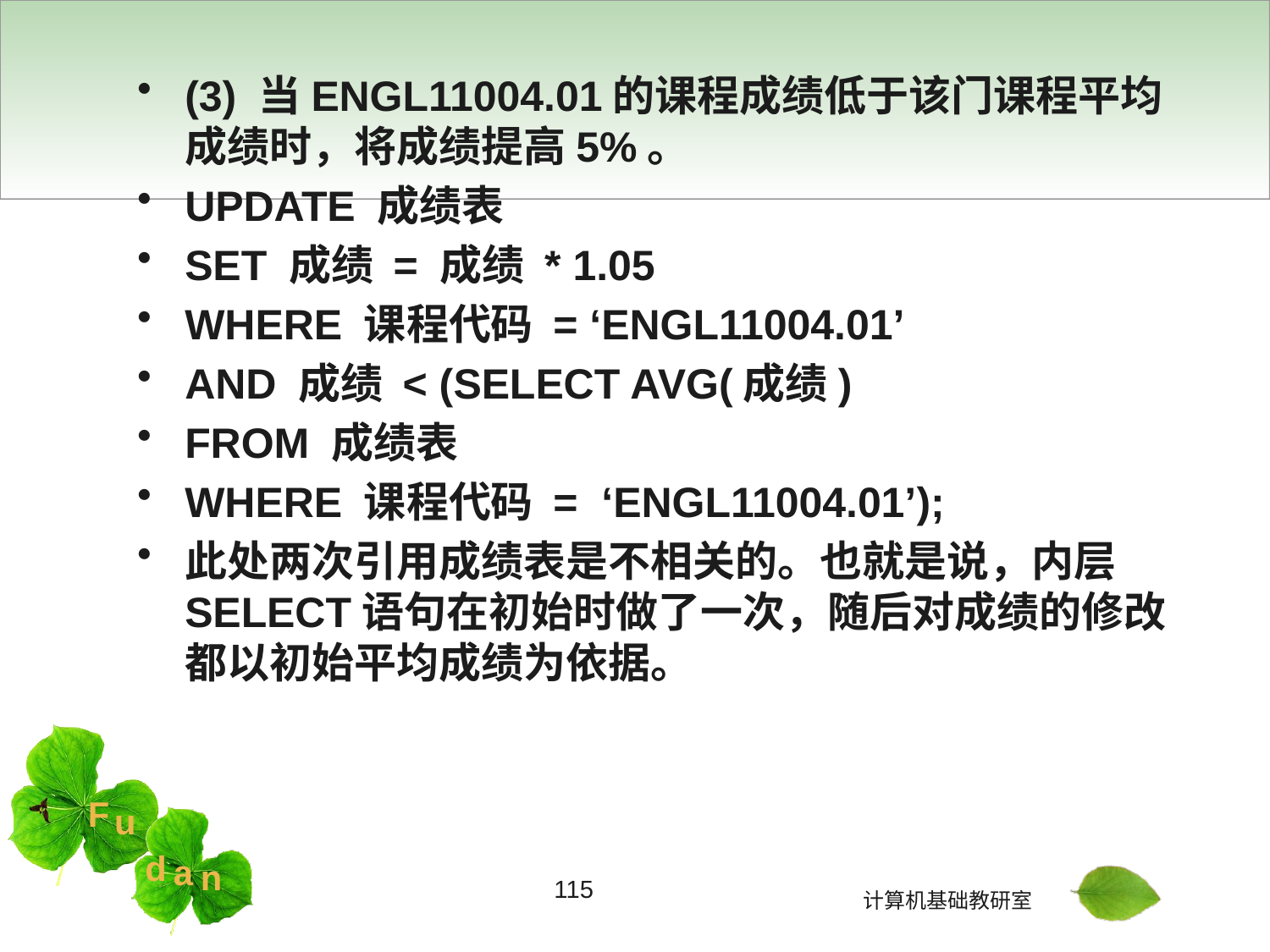

#
(3) 当ENGL11004.01的课程成绩低于该门课程平均成绩时，将成绩提高5%。
UPDATE 成绩表
SET 成绩 = 成绩 * 1.05
WHERE 课程代码 = ‘ENGL11004.01’
AND 成绩 < (SELECT AVG(成绩)
FROM 成绩表
WHERE 课程代码 =  ‘ENGL11004.01’);
此处两次引用成绩表是不相关的。也就是说，内层SELECT语句在初始时做了一次，随后对成绩的修改都以初始平均成绩为依据。

115